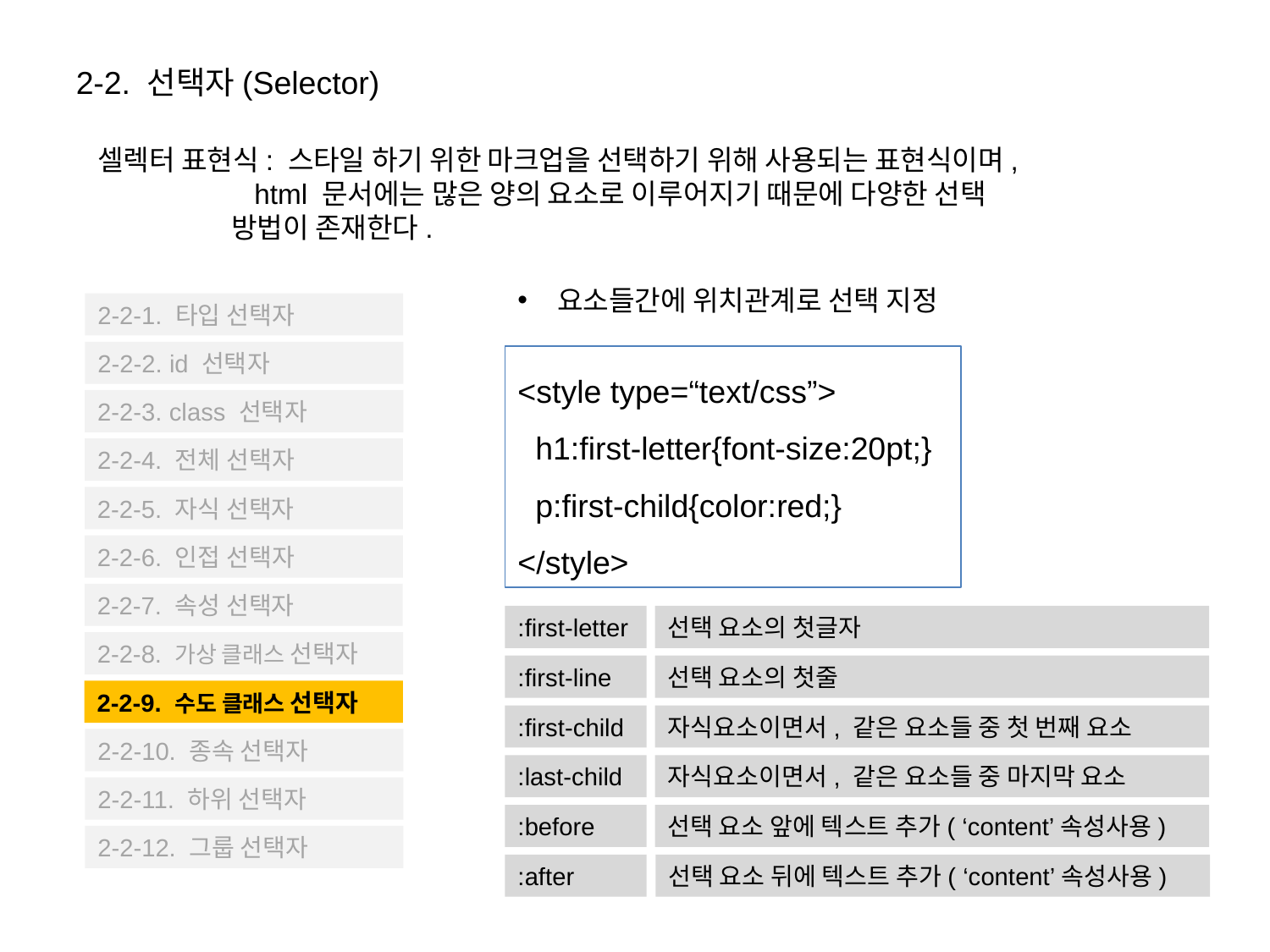

2-2. 선택자(Selector)
셀렉터 표현식: 스타일 하기 위한 마크업을 선택하기 위해 사용되는 표현식이며,
                    html 문서에는 많은 양의 요소로 이루어지기 때문에 다양한 선택
                    방법이 존재한다.
요소들간에 위치관계로 선택 지정
2-2-1. 타입 선택자
2-2-2. id 선택자
<style type=“text/css”>
  h1:first-letter{font-size:20pt;}
  p:first-child{color:red;}
</style>
2-2-3. class 선택자
2-2-4. 전체 선택자
2-2-5. 자식 선택자
2-2-6. 인접 선택자
2-2-7. 속성 선택자
:first-letter
선택 요소의 첫글자
2-2-8. 가상 클래스 선택자
:first-line
선택 요소의 첫줄
2-2-9. 수도 클래스 선택자
:first-child
자식요소이면서, 같은 요소들 중 첫 번째 요소
2-2-10. 종속 선택자
:last-child
자식요소이면서, 같은 요소들 중 마지막 요소
2-2-11. 하위 선택자
:before
선택 요소 앞에 텍스트 추가( ‘content’속성사용)
2-2-12. 그룹 선택자
:after
선택 요소 뒤에 텍스트 추가( ‘content’속성사용)